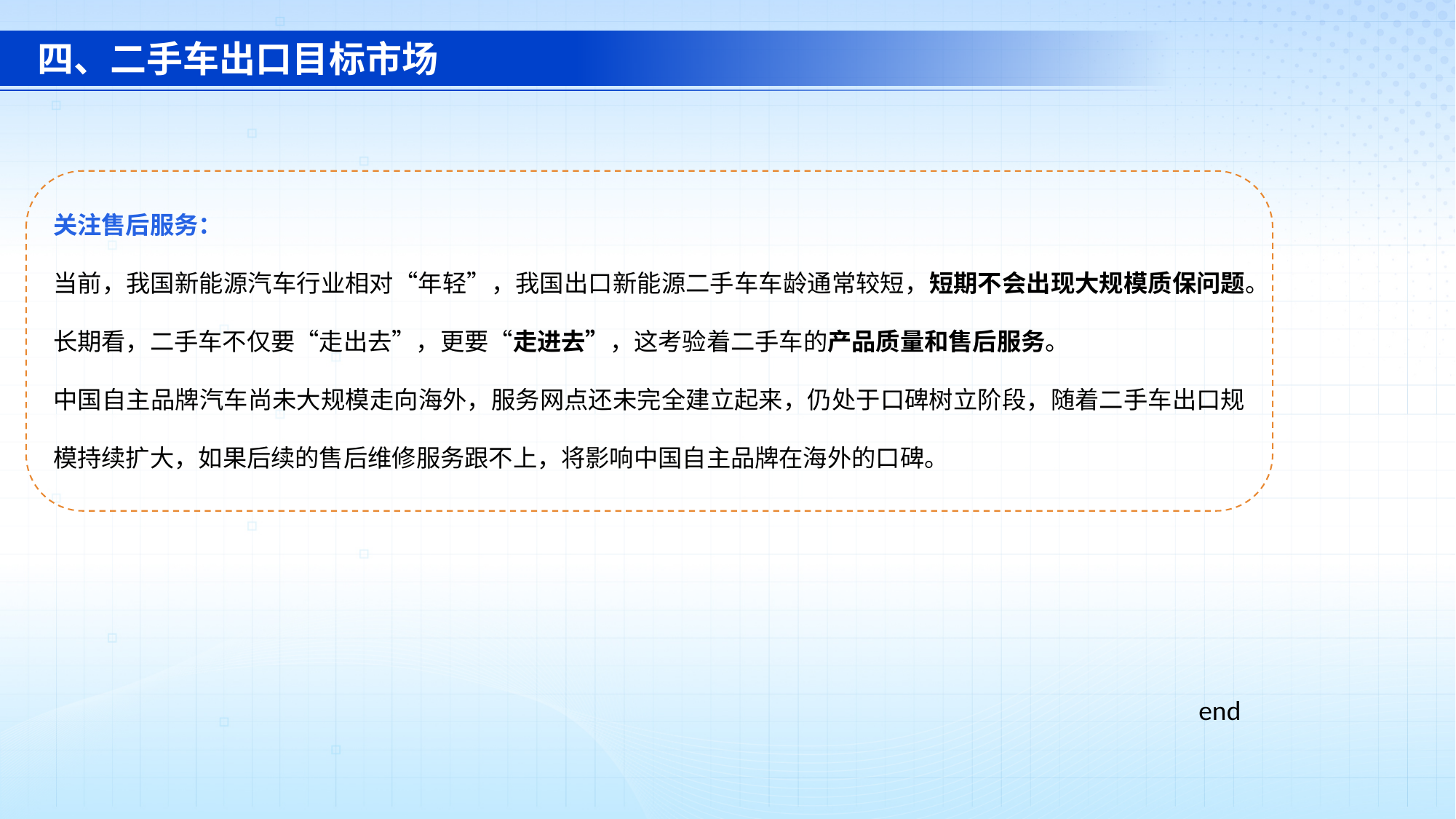

四、二手车出口目标市场

关注售后服务：
当前，我国新能源汽车行业相对“年轻”，我国出口新能源二手车车龄通常较短，短期不会出现大规模质保问题。长期看，二手车不仅要“走出去”，更要“走进去”，这考验着二手车的产品质量和售后服务。
中国自主品牌汽车尚未大规模走向海外，服务网点还未完全建立起来，仍处于口碑树立阶段，随着二手车出口规模持续扩大，如果后续的售后维修服务跟不上，将影响中国自主品牌在海外的口碑。

end